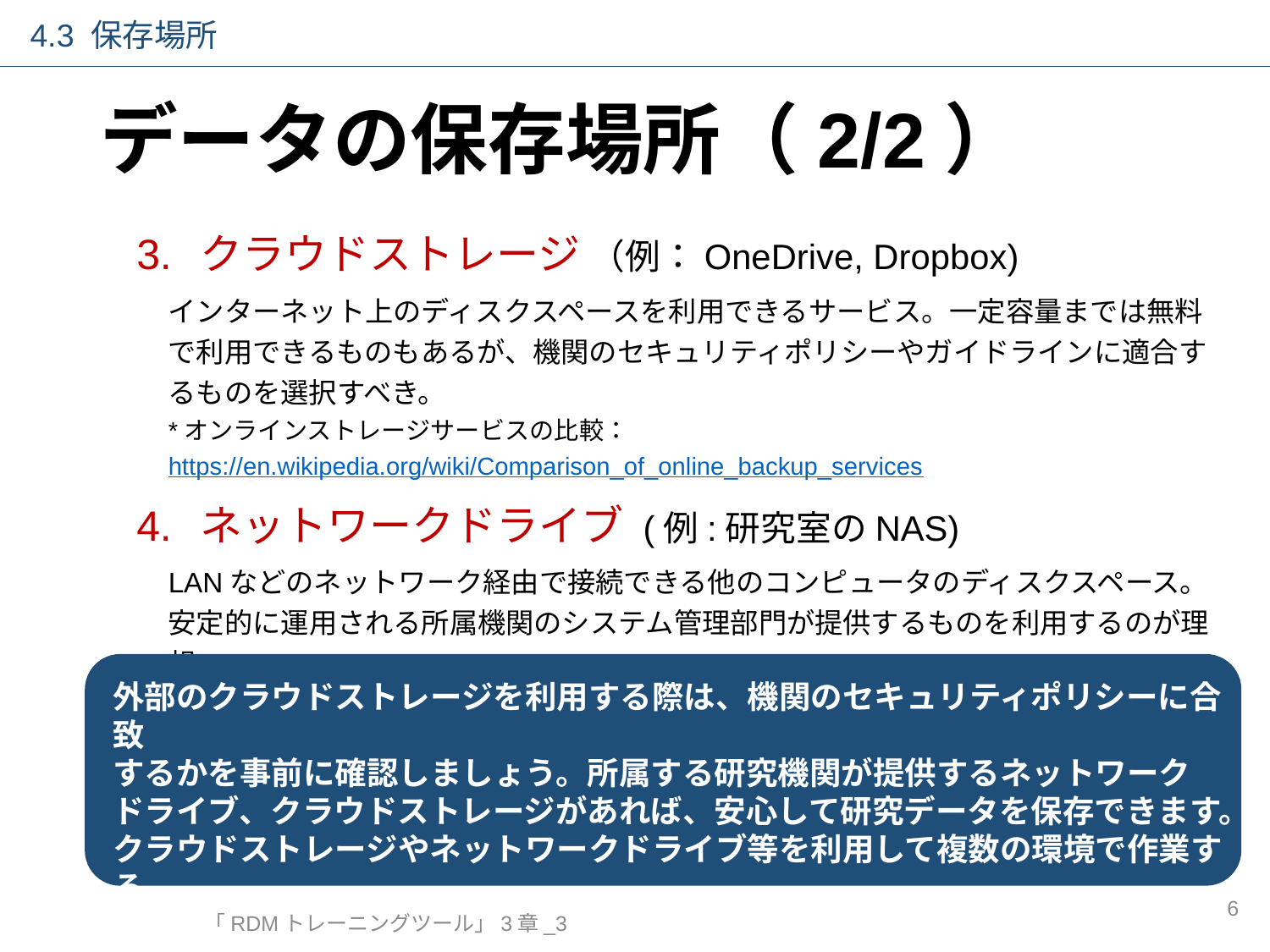

4.3 保存場所
# データの保存場所（2/2）
クラウドストレージ （例：OneDrive, Dropbox)
インターネット上のディスクスペースを利用できるサービス。一定容量までは無料で利用できるものもあるが、機関のセキュリティポリシーやガイドラインに適合するものを選択すべき。
*オンラインストレージサービスの比較：https://en.wikipedia.org/wiki/Comparison_of_online_backup_services
ネットワークドライブ (例:研究室のNAS)
LANなどのネットワーク経由で接続できる他のコンピュータのディスクスペース。安定的に運用される所属機関のシステム管理部門が提供するものを利用するのが理想。

外部のクラウドストレージを利用する際は、機関のセキュリティポリシーに合致
するかを事前に確認しましょう。所属する研究機関が提供するネットワーク
ドライブ、クラウドストレージがあれば、安心して研究データを保存できます。
クラウドストレージやネットワークドライブ等を利用して複数の環境で作業する
際には、確実にファイルを同期させるようにしましょう。
6
「RDMトレーニングツール」3章_3